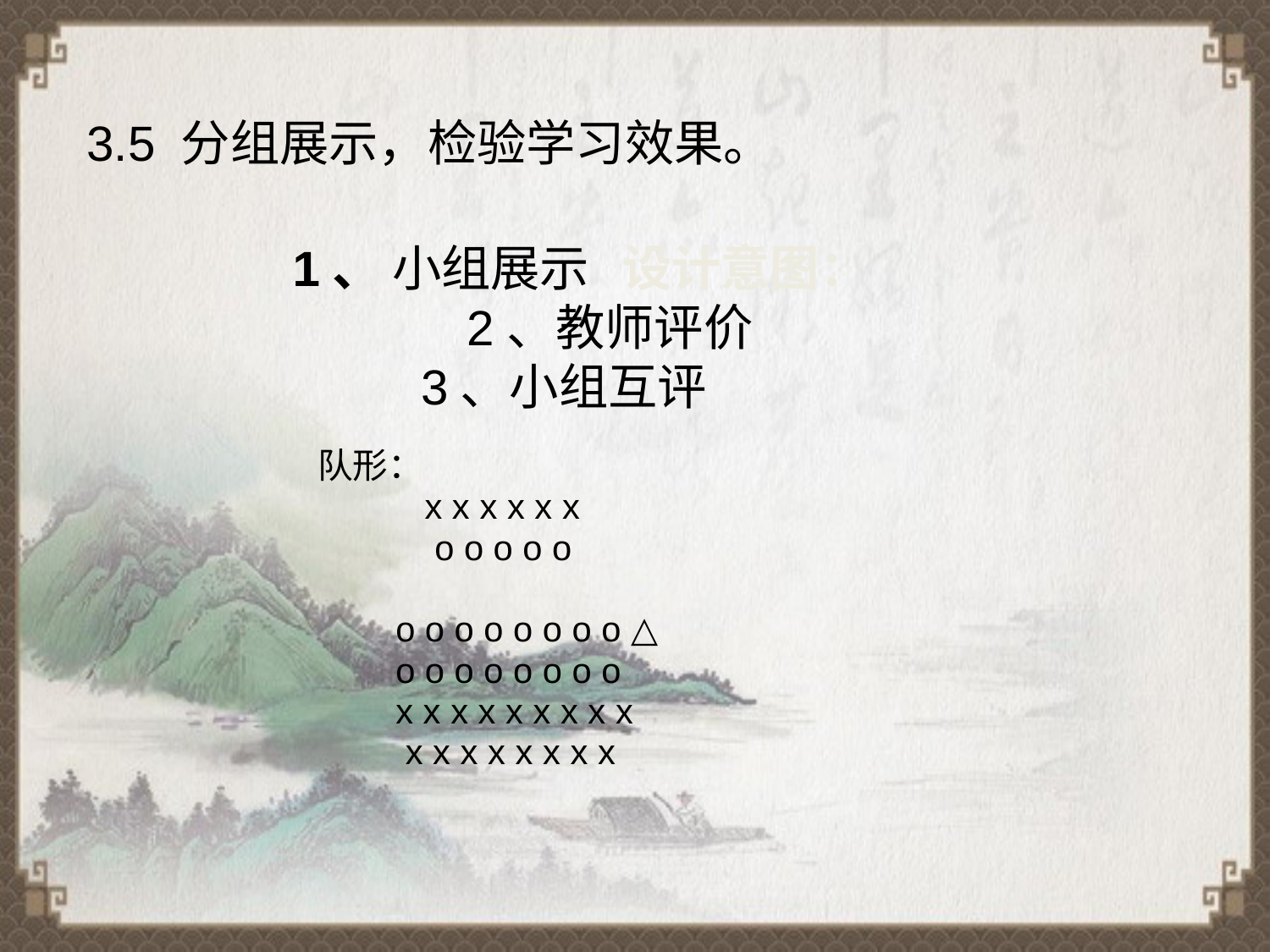

# 3.5 分组展示，检验学习效果。
 1、 小组展示   设计意图：
  2、教师评价
                      3、小组互评

队形：
           x x x x x x
            o o o o o

        o o o o o o o o △
        o o o o o o o o
        x x x x x x x x x
         x x x x x x x x